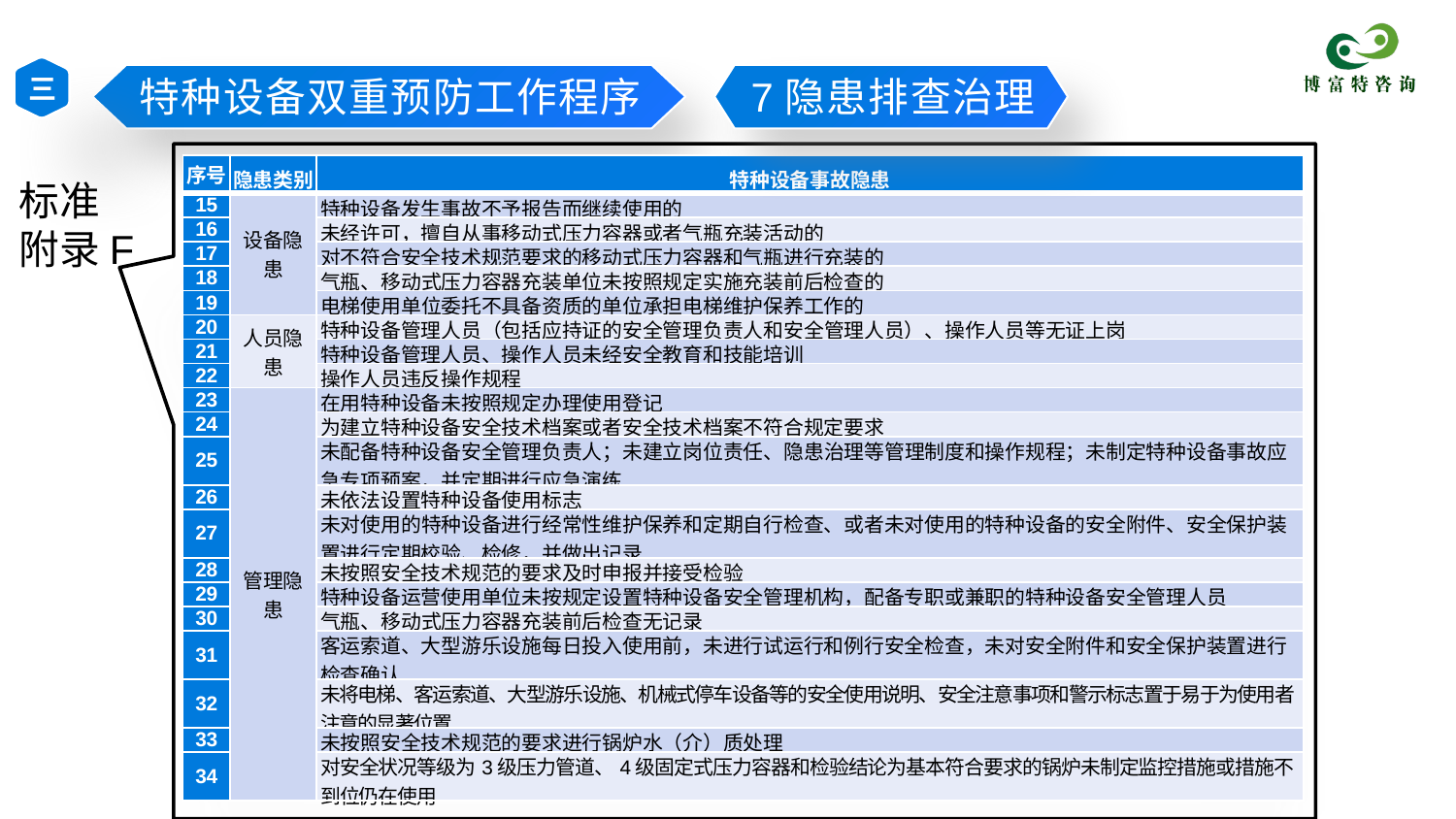

三

特种设备双重预防工作程序

7隐患排查治理

| 序号 | 隐患类别 | 特种设备事故隐患 |
| --- | --- | --- |
| 15 | 设备隐患 | 特种设备发生事故不予报告而继续使用的 |
| 16 |  | 未经许可，擅自从事移动式压力容器或者气瓶充装活动的 |
| 17 |  | 对不符合安全技术规范要求的移动式压力容器和气瓶进行充装的 |
| 18 |  | 气瓶、移动式压力容器充装单位未按照规定实施充装前后检查的 |
| 19 |  | 电梯使用单位委托不具备资质的单位承担电梯维护保养工作的 |
| 20 | 人员隐患 | 特种设备管理人员（包括应持证的安全管理负责人和安全管理人员）、操作人员等无证上岗 |
| 21 |  | 特种设备管理人员、操作人员未经安全教育和技能培训 |
| 22 |  | 操作人员违反操作规程 |
| 23 | 管理隐患 | 在用特种设备未按照规定办理使用登记 |
| 24 |  | 为建立特种设备安全技术档案或者安全技术档案不符合规定要求 |
| 25 |  | 未配备特种设备安全管理负责人；未建立岗位责任、隐患治理等管理制度和操作规程；未制定特种设备事故应急专项预案，并定期进行应急演练 |
| 26 |  | 未依法设置特种设备使用标志 |
| 27 |  | 未对使用的特种设备进行经常性维护保养和定期自行检查、或者未对使用的特种设备的安全附件、安全保护装置进行定期校验、检修，并做出记录 |
| 28 |  | 未按照安全技术规范的要求及时申报并接受检验 |
| 29 |  | 特种设备运营使用单位未按规定设置特种设备安全管理机构，配备专职或兼职的特种设备安全管理人员 |
| 30 |  | 气瓶、移动式压力容器充装前后检查无记录 |
| 31 |  | 客运索道、大型游乐设施每日投入使用前，未进行试运行和例行安全检查，未对安全附件和安全保护装置进行检查确认 |
| 32 |  | 未将电梯、客运索道、大型游乐设施、机械式停车设备等的安全使用说明、安全注意事项和警示标志置于易于为使用者注意的显著位置 |
| 33 |  | 未按照安全技术规范的要求进行锅炉水（介）质处理 |
| 34 |  | 对安全状况等级为3级压力管道、4级固定式压力容器和检验结论为基本符合要求的锅炉未制定监控措施或措施不到位仍在使用 |
标准
附录F

LN/TC 0023 特种设备安全标准化技术委员会（辽宁）
78